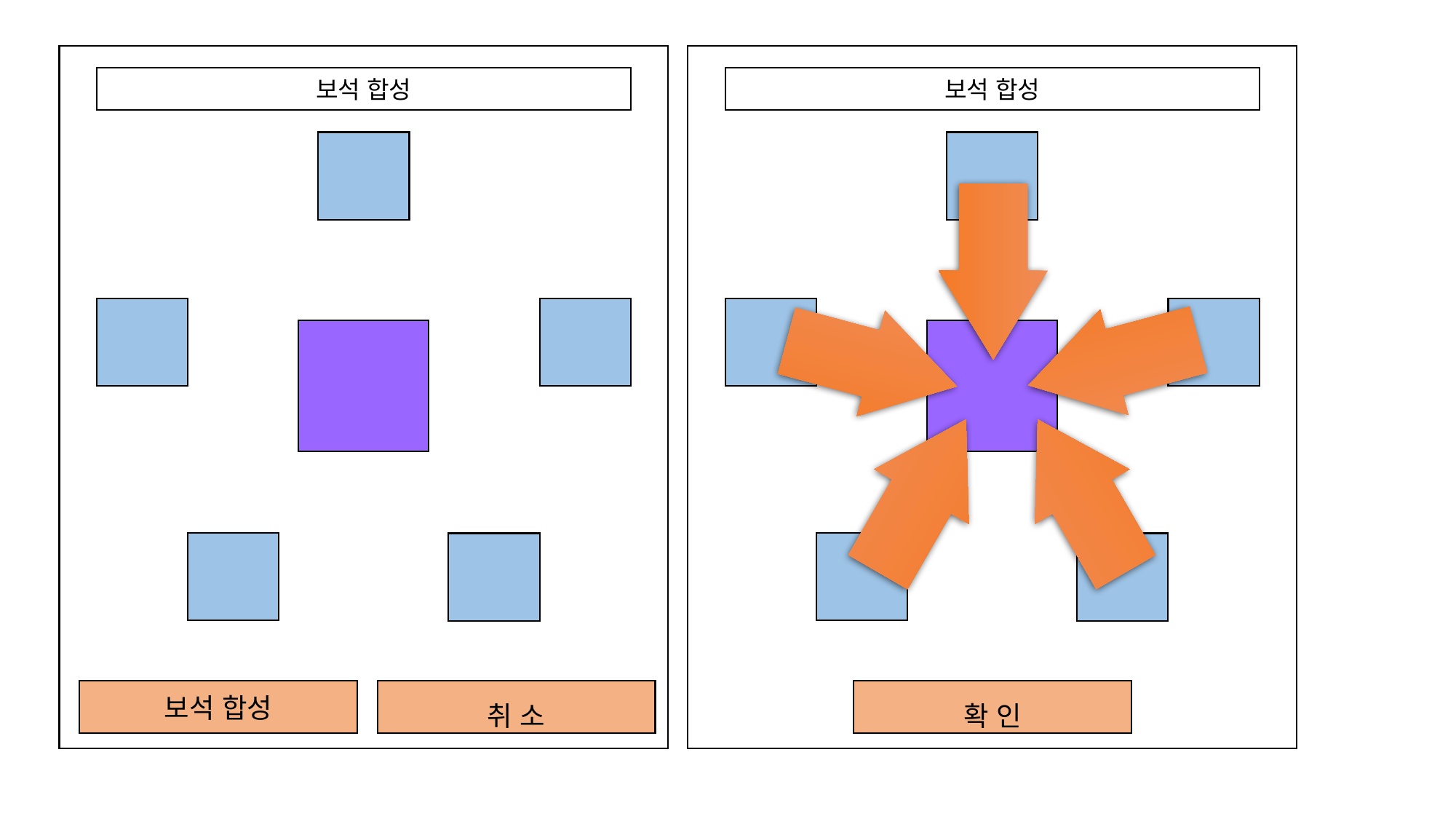

보석 합성
보석 합성

보석 합성
취 소
확 인